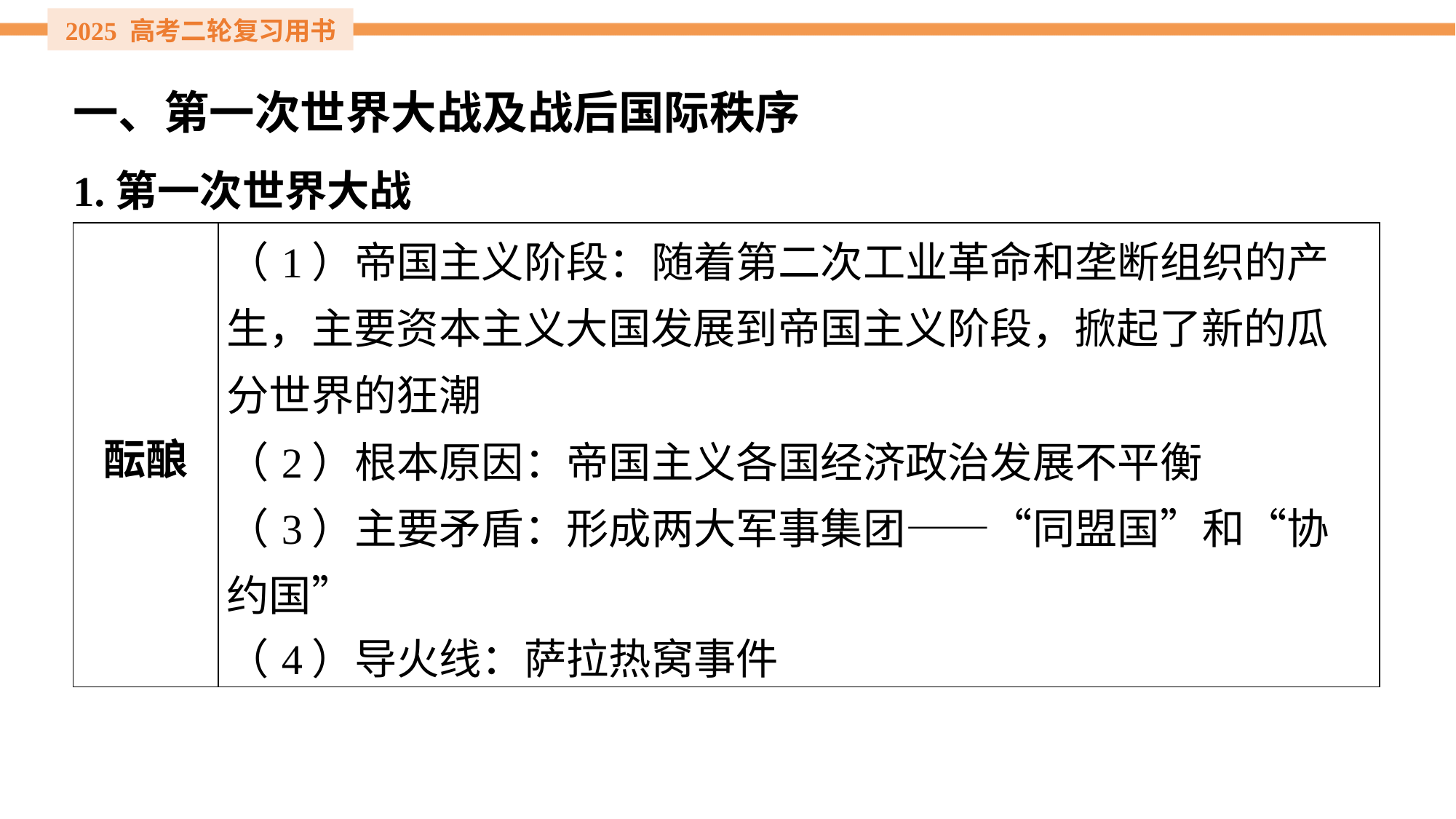

一、第一次世界大战及战后国际秩序
1.第一次世界大战
| 酝酿 | （1）帝国主义阶段：随着第二次工业革命和垄断组织的产 生，主要资本主义大国发展到帝国主义阶段，掀起了新的瓜 分世界的狂潮 （2）根本原因：帝国主义各国经济政治发展不平衡 （3）主要矛盾：形成两大军事集团——“同盟国”和“协约国” （4）导火线：萨拉热窝事件 |
| --- | --- |